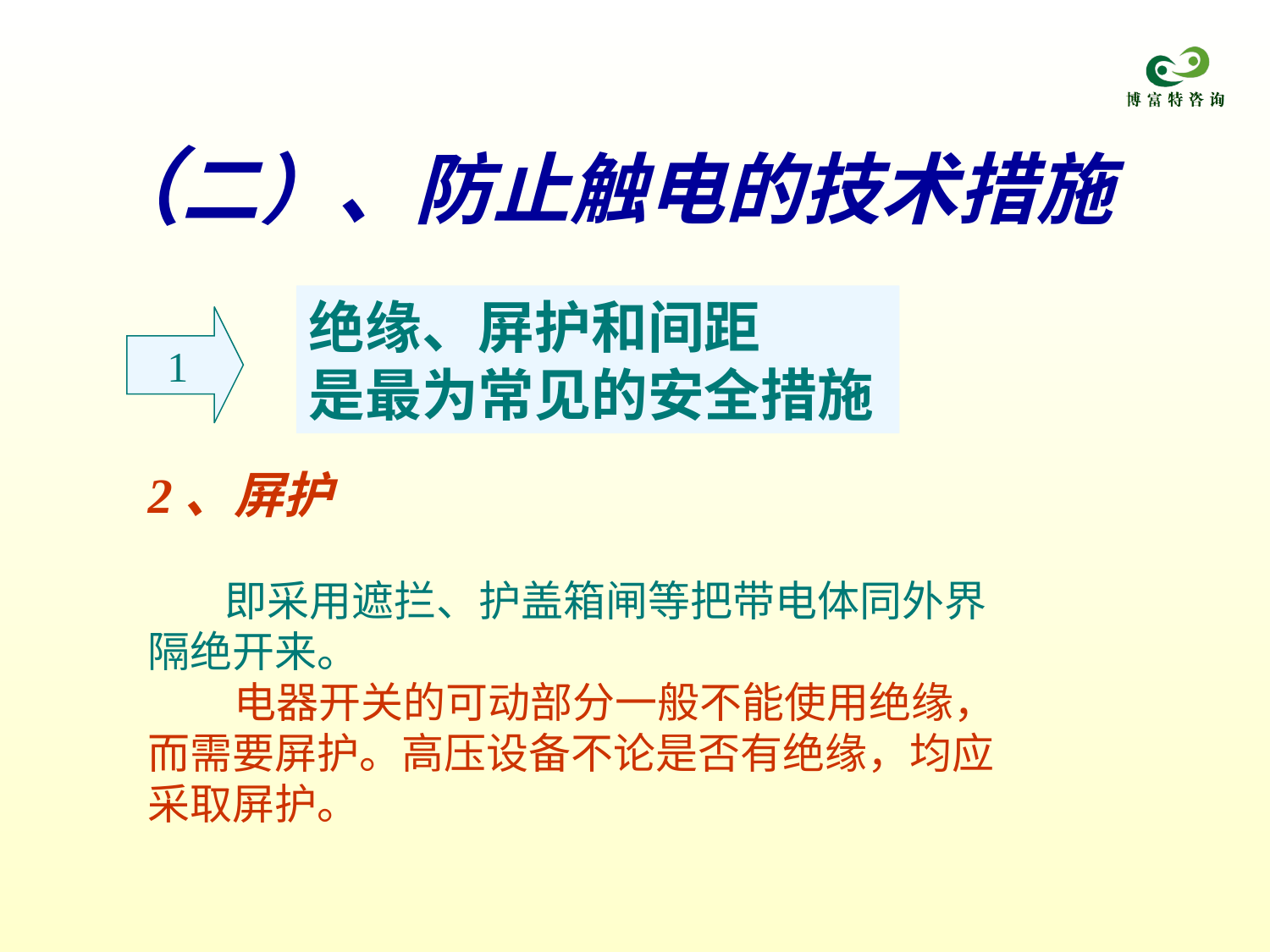

（二）、防止触电的技术措施
绝缘、屏护和间距
是最为常见的安全措施
1
2、屏护

       即采用遮拦、护盖箱闸等把带电体同外界隔绝开来。
        电器开关的可动部分一般不能使用绝缘，而需要屏护。高压设备不论是否有绝缘，均应采取屏护。
10